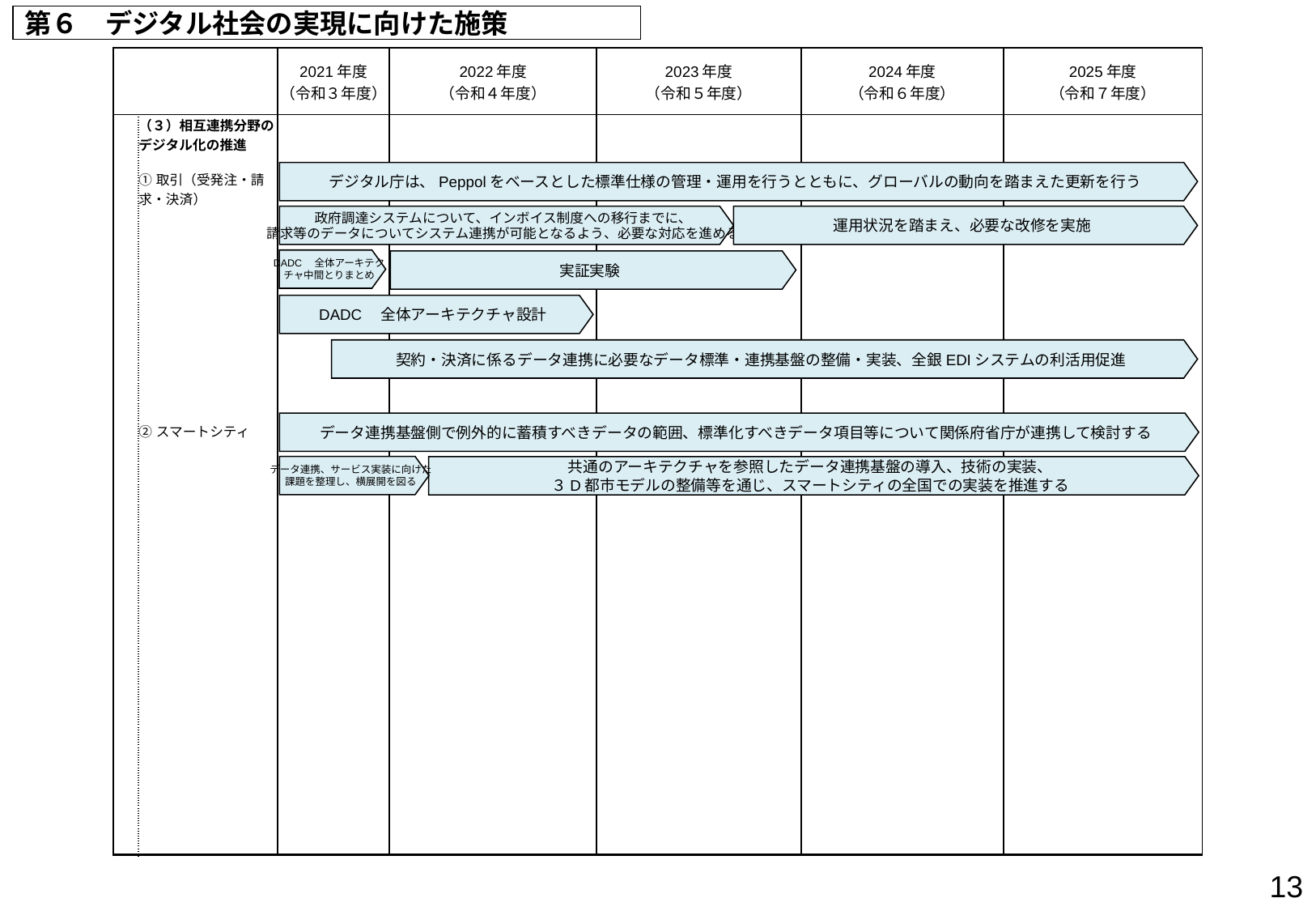

第６　デジタル社会の実現に向けた施策
|  |  | 2021年度 （令和３年度） | 2022年度 （令和４年度） | 2023年度 （令和５年度） | 2024年度 （令和６年度） | 2025年度 （令和７年度） |
| --- | --- | --- | --- | --- | --- | --- |
|  | （３）相互連携分野のデジタル化の推進 ①取引（受発注・請求・決済） ②スマートシティ |  |  |  |  |  |
デジタル庁は、Peppolをベースとした標準仕様の管理・運用を行うとともに、グローバルの動向を踏まえた更新を行う
政府調達システムについて、インボイス制度への移行までに、
請求等のデータについてシステム連携が可能となるよう、必要な対応を進める
運用状況を踏まえ、必要な改修を実施
DADC　全体アーキテク
チャ中間とりまとめ
実証実験
DADC　全体アーキテクチャ設計
契約・決済に係るデータ連携に必要なデータ標準・連携基盤の整備・実装、全銀EDIシステムの利活用促進
データ連携基盤側で例外的に蓄積すべきデータの範囲、標準化すべきデータ項目等について関係府省庁が連携して検討する
データ連携、サービス実装に向けた
課題を整理し、横展開を図る
共通のアーキテクチャを参照したデータ連携基盤の導入、技術の実装、
３D都市モデルの整備等を通じ、スマートシティの全国での実装を推進する
13